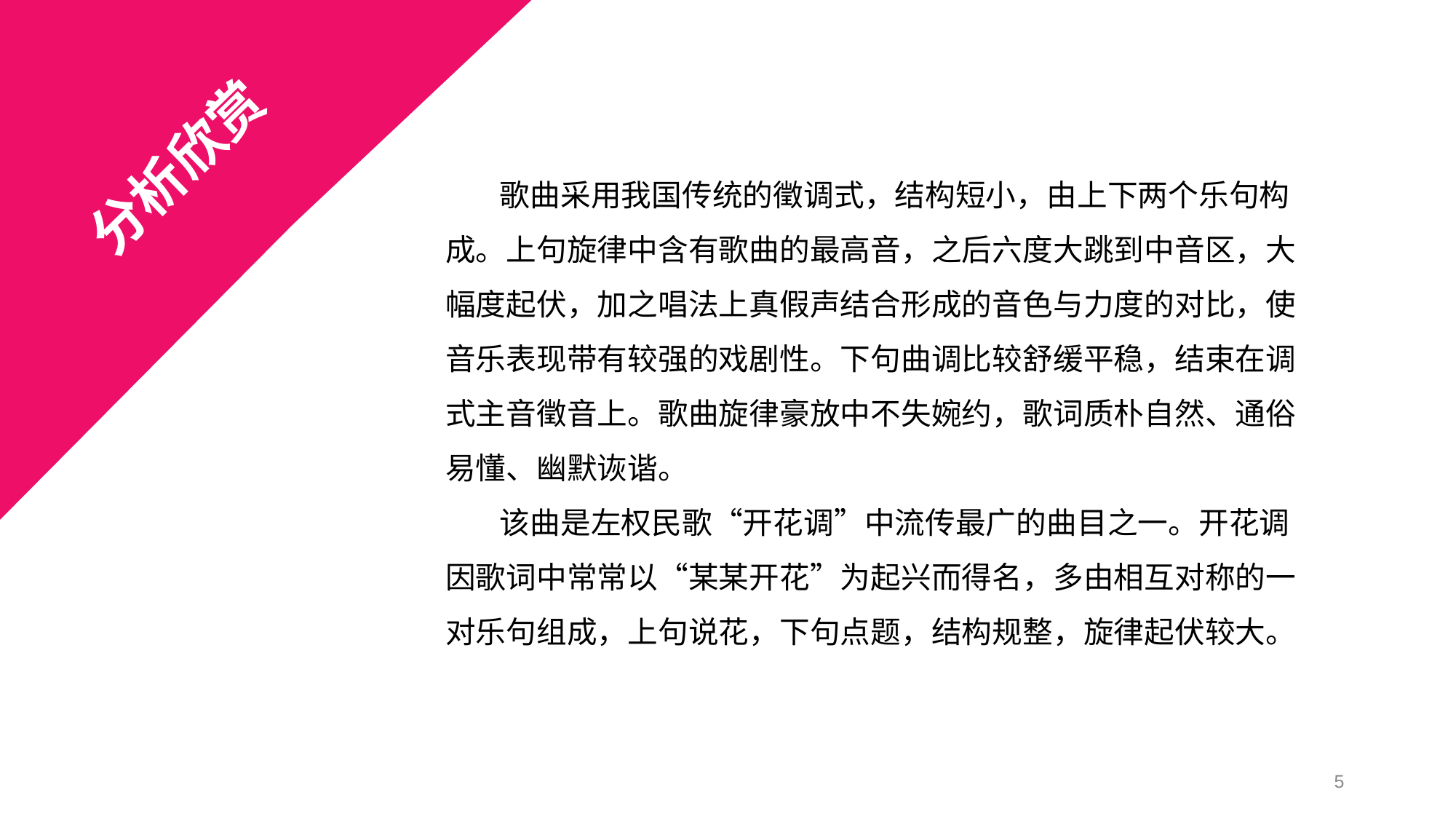

分析欣赏
       歌曲采用我国传统的徵调式，结构短小，由上下两个乐句构成。上句旋律中含有歌曲的最高音，之后六度大跳到中音区，大幅度起伏，加之唱法上真假声结合形成的音色与力度的对比，使音乐表现带有较强的戏剧性。下句曲调比较舒缓平稳，结束在调式主音徵音上。歌曲旋律豪放中不失婉约，歌词质朴自然、通俗易懂、幽默诙谐。
       该曲是左权民歌“开花调”中流传最广的曲目之一。开花调因歌词中常常以“某某开花”为起兴而得名，多由相互对称的一对乐句组成，上句说花，下句点题，结构规整，旋律起伏较大。
聆听
思考
5